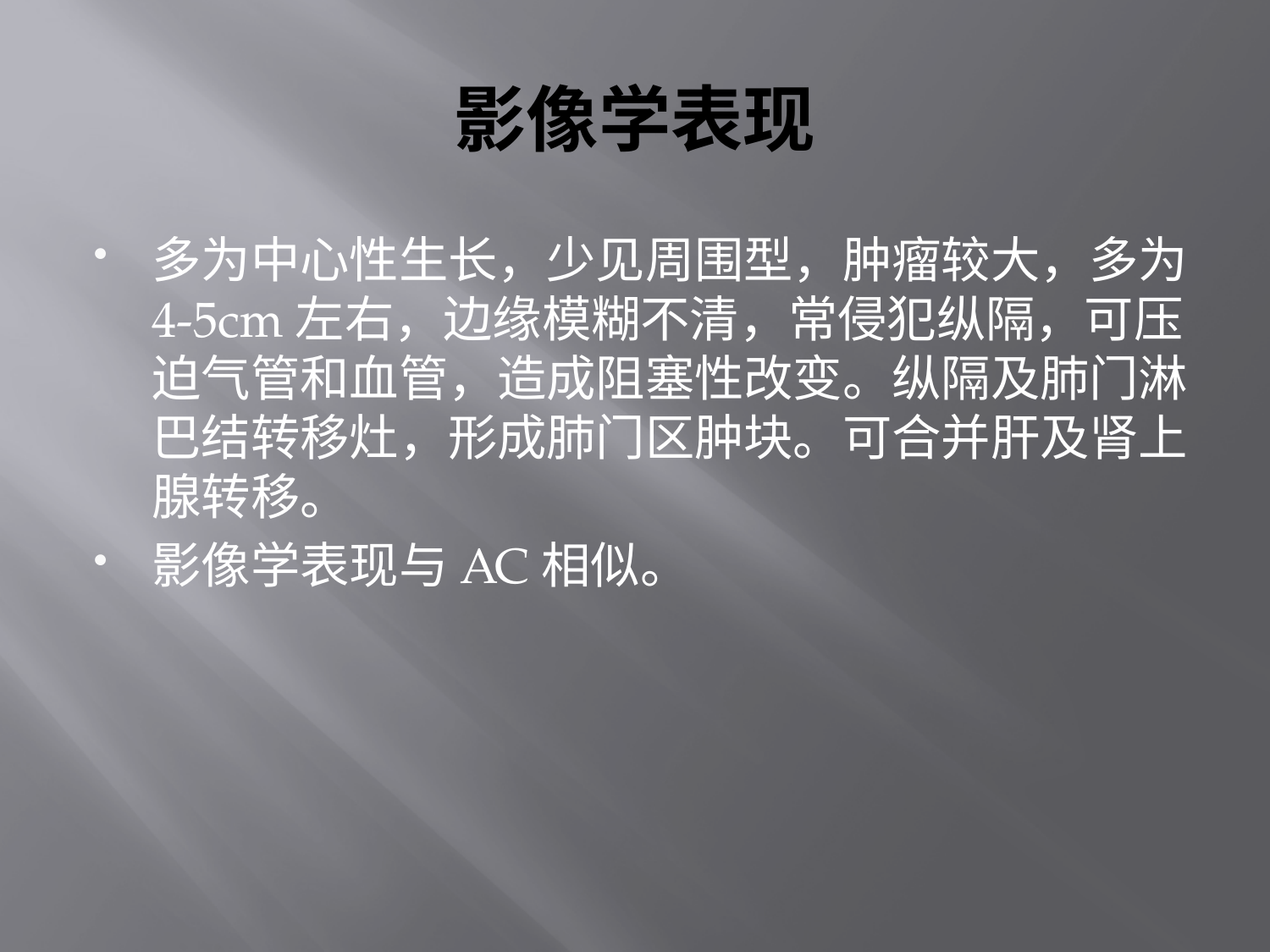

# 影像学表现
多为中心性生长，少见周围型，肿瘤较大，多为4-5cm左右，边缘模糊不清，常侵犯纵隔，可压迫气管和血管，造成阻塞性改变。纵隔及肺门淋巴结转移灶，形成肺门区肿块。可合并肝及肾上腺转移。
影像学表现与AC相似。